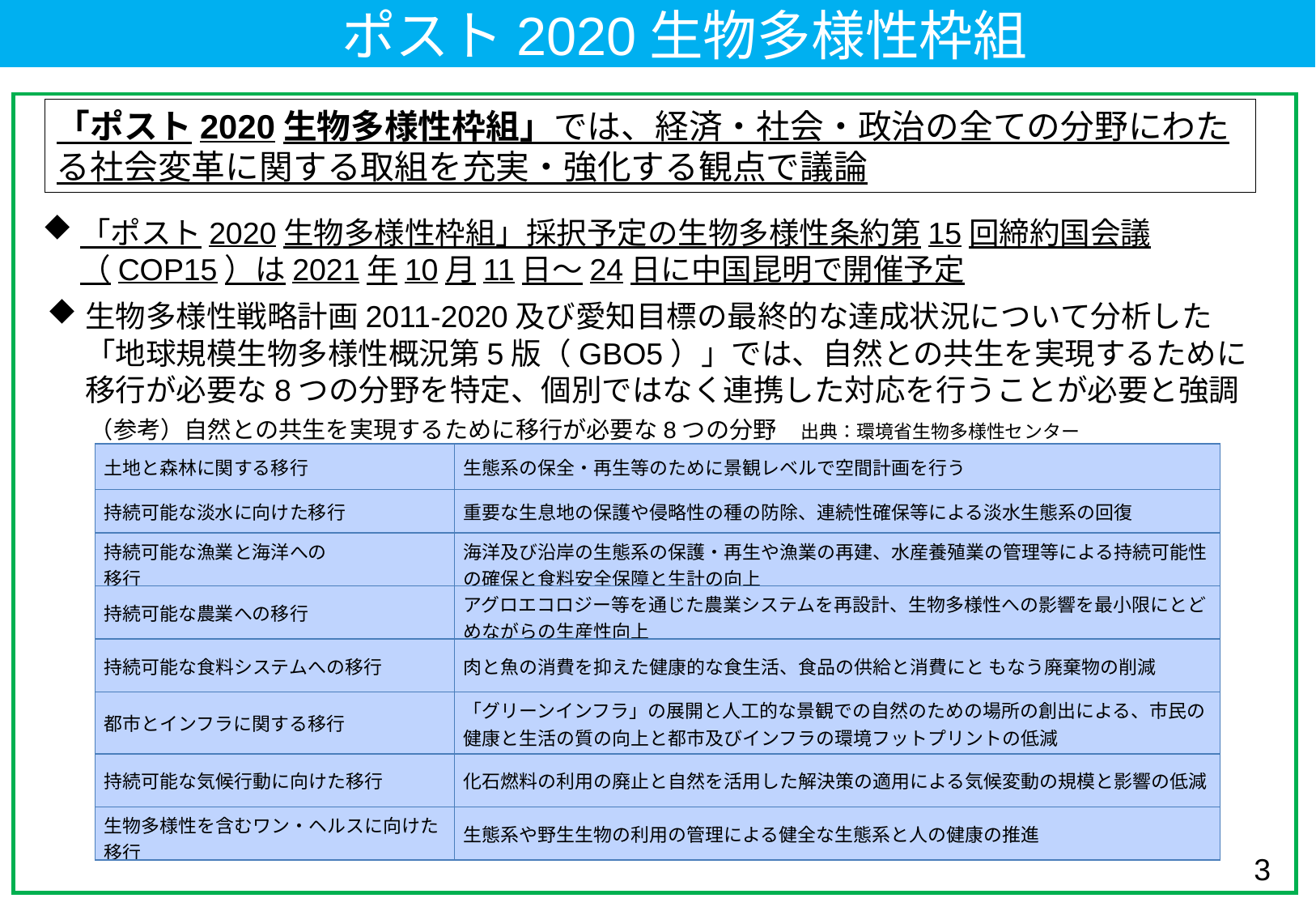

ポスト2020生物多様性枠組

「ポスト2020生物多様性枠組」では、経済・社会・政治の全ての分野にわたる社会変革に関する取組を充実・強化する観点で議論
「ポスト2020生物多様性枠組」採択予定の⽣物多様性条約第15回締約国会議（COP15）は2021年10月11日～24日に中国昆明で開催予定

生物多様性戦略計画2011-2020及び愛知目標の最終的な達成状況について分析した「地球規模⽣物多様性概況第5版（GBO5）」では、自然との共⽣を実現するために移⾏が必要な8つの分野を特定、個別ではなく連携した対応を⾏うことが必要と強調
　　（参考）自然との共⽣を実現するために移⾏が必要な8つの分野　出典：環境省生物多様性センター
| 土地と森林に関する移行 | 生態系の保全・再生等のために景観レベルで空間計画を行う |
| --- | --- |
| 持続可能な淡水に向けた移行 | 重要な生息地の保護や侵略性の種の防除、連続性確保等による淡水生態系の回復 |
| 持続可能な漁業と海洋への 移行 | 海洋及び沿岸の生態系の保護・再生や漁業の再建、水産養殖業の管理等による持続可能性の確保と食料安全保障と生計の向上 |
| 持続可能な農業への移行 | アグロエコロジー等を通じた農業システムを再設計、生物多様性への影響を最小限にとどめながらの生産性向上 |
| 持続可能な食料システムへの移行 | 肉と魚の消費を抑えた健康的な食生活、食品の供給と消費にと もなう廃棄物の削減 |
| 都市とインフラに関する移行 | 「グリーンインフラ」の展開と人工的な景観での自然のための場所の創出による、市民の健康と生活の質の向上と都市及びインフラの環境フットプリントの低減 |
| 持続可能な気候行動に向けた移行 | 化石燃料の利用の廃止と自然を活用した解決策の適用による気候変動の規模と影響の低減 |
| 生物多様性を含むワン・ヘルスに向けた移行 | 生態系や野生生物の利用の管理による健全な生態系と人の健康の推進 |
3